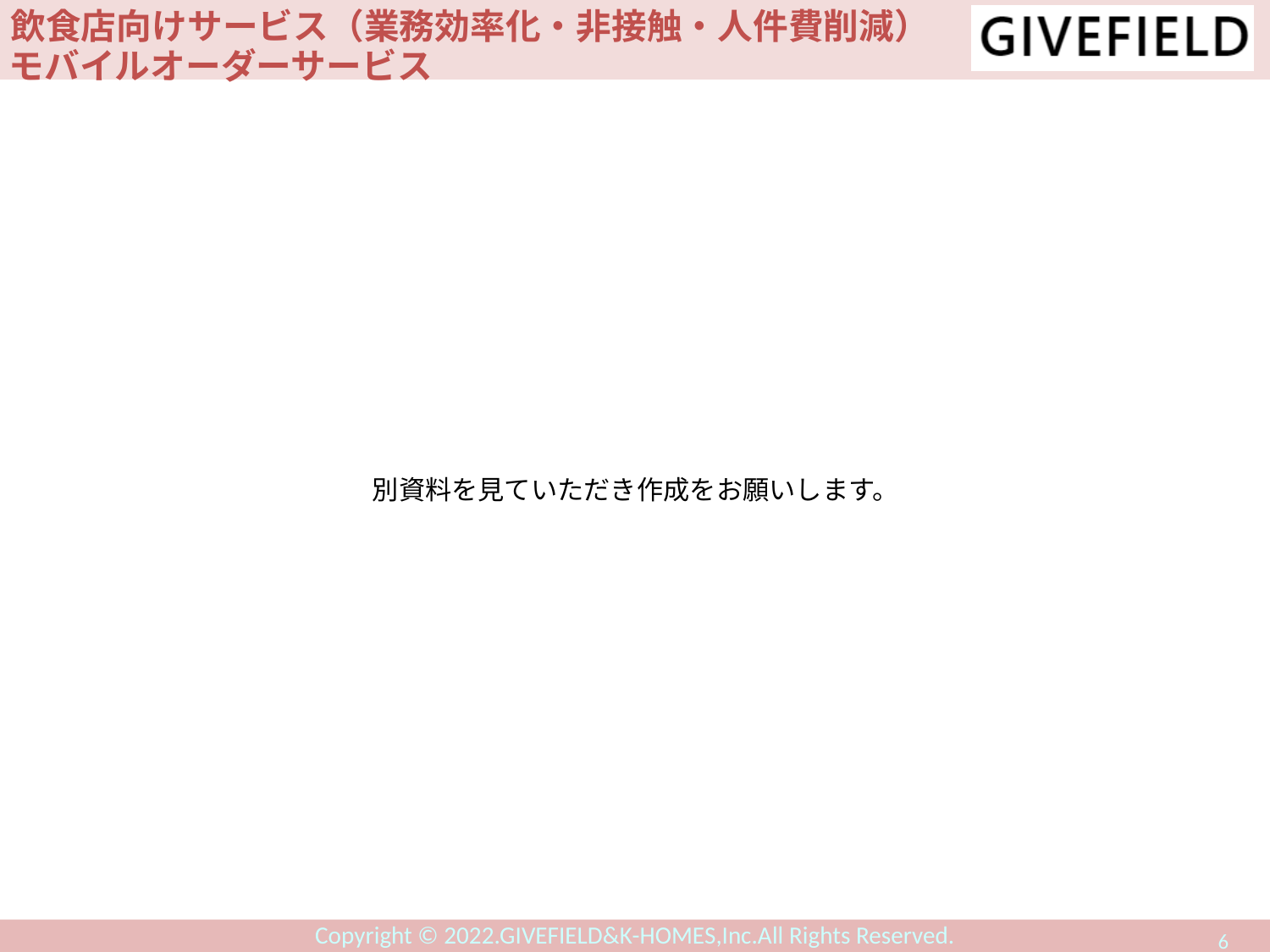

飲食店向けサービス（業務効率化・非接触・人件費削減）
モバイルオーダーサービス
別資料を見ていただき作成をお願いします。
6